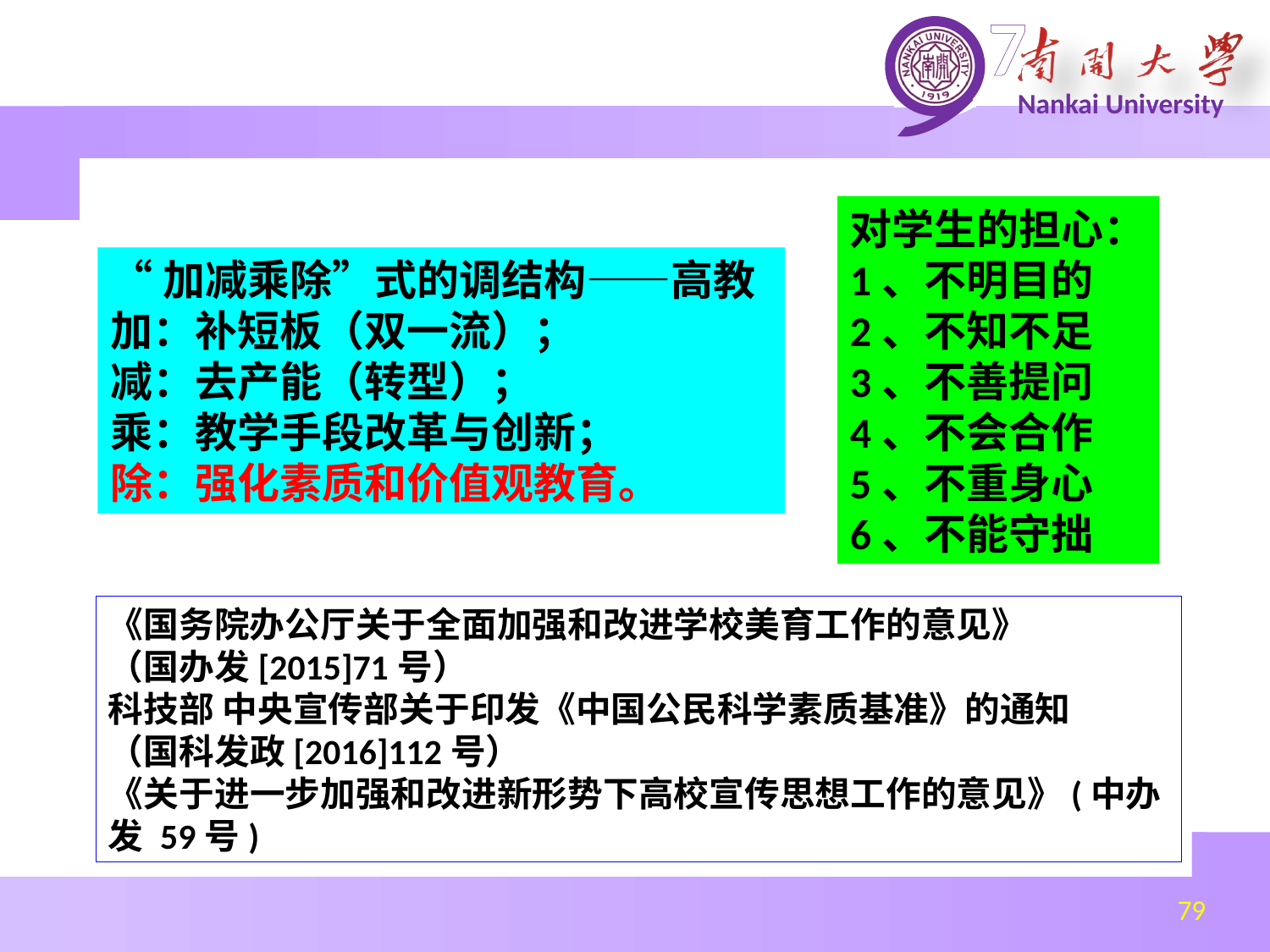

对学生的担心：
1、不明目的
2、不知不足
3、不善提问
4、不会合作
5、不重身心
6、不能守拙
“加减乘除”式的调结构——高教
加：补短板（双一流）；
减：去产能（转型）；
乘：教学手段改革与创新；
除：强化素质和价值观教育。
《国务院办公厅关于全面加强和改进学校美育工作的意见》
（国办发[2015]71号）
科技部 中央宣传部关于印发《中国公民科学素质基准》的通知
（国科发政[2016]112号）
《关于进一步加强和改进新形势下高校宣传思想工作的意见》(中办发 59号)